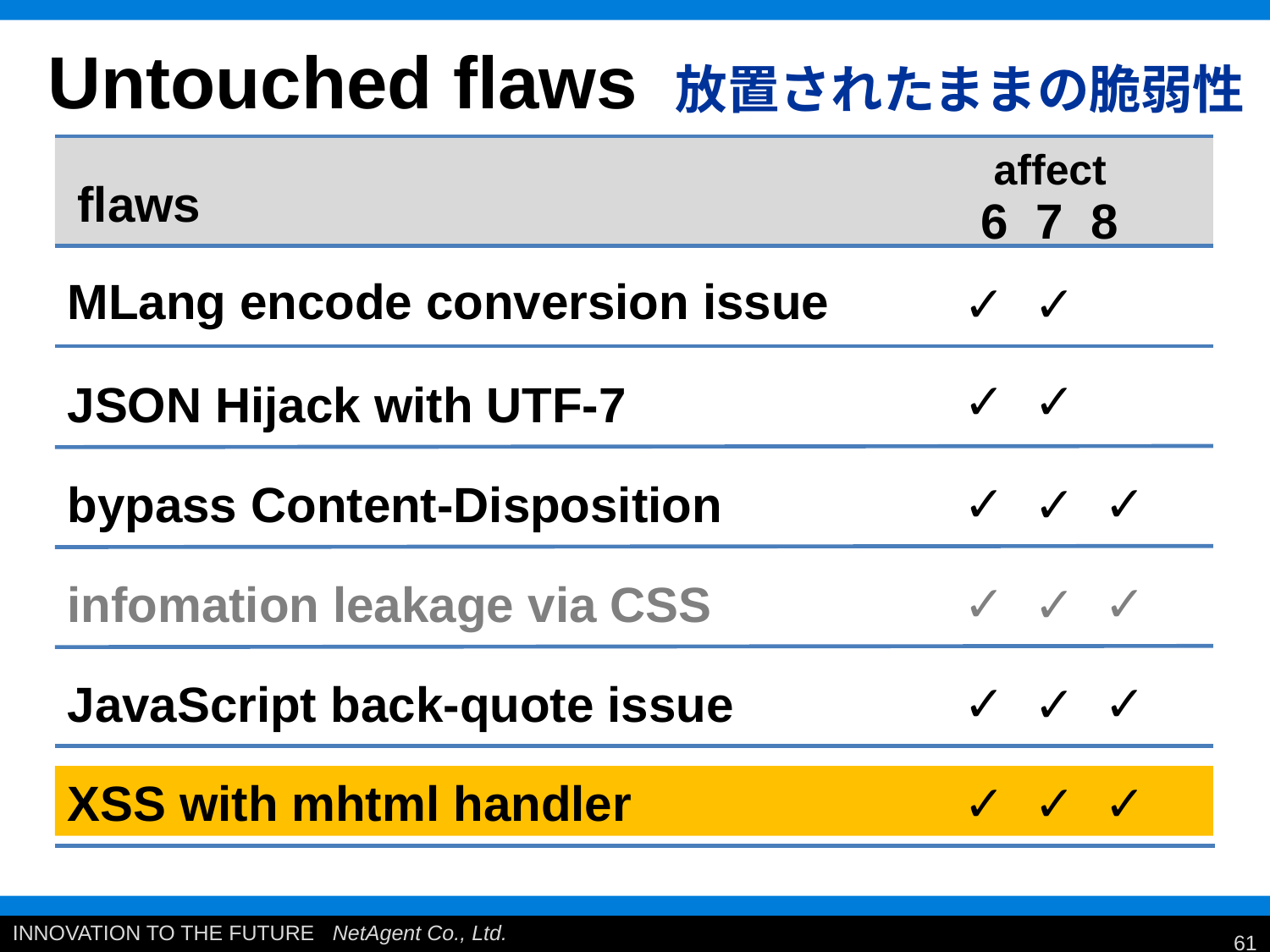

# Untouched flaws 放置されたままの脆弱性

affect
flaws
6  7  8
MLang encode conversion issue
✓
✓
✓
✓
JSON Hijack with UTF-7
✓
✓
bypass Content-Disposition
✓
✓
✓
infomation leakage via CSS
✓
✓
✓
JavaScript back-quote issue
✓

XSS with mhtml handler
✓
✓
✓
61